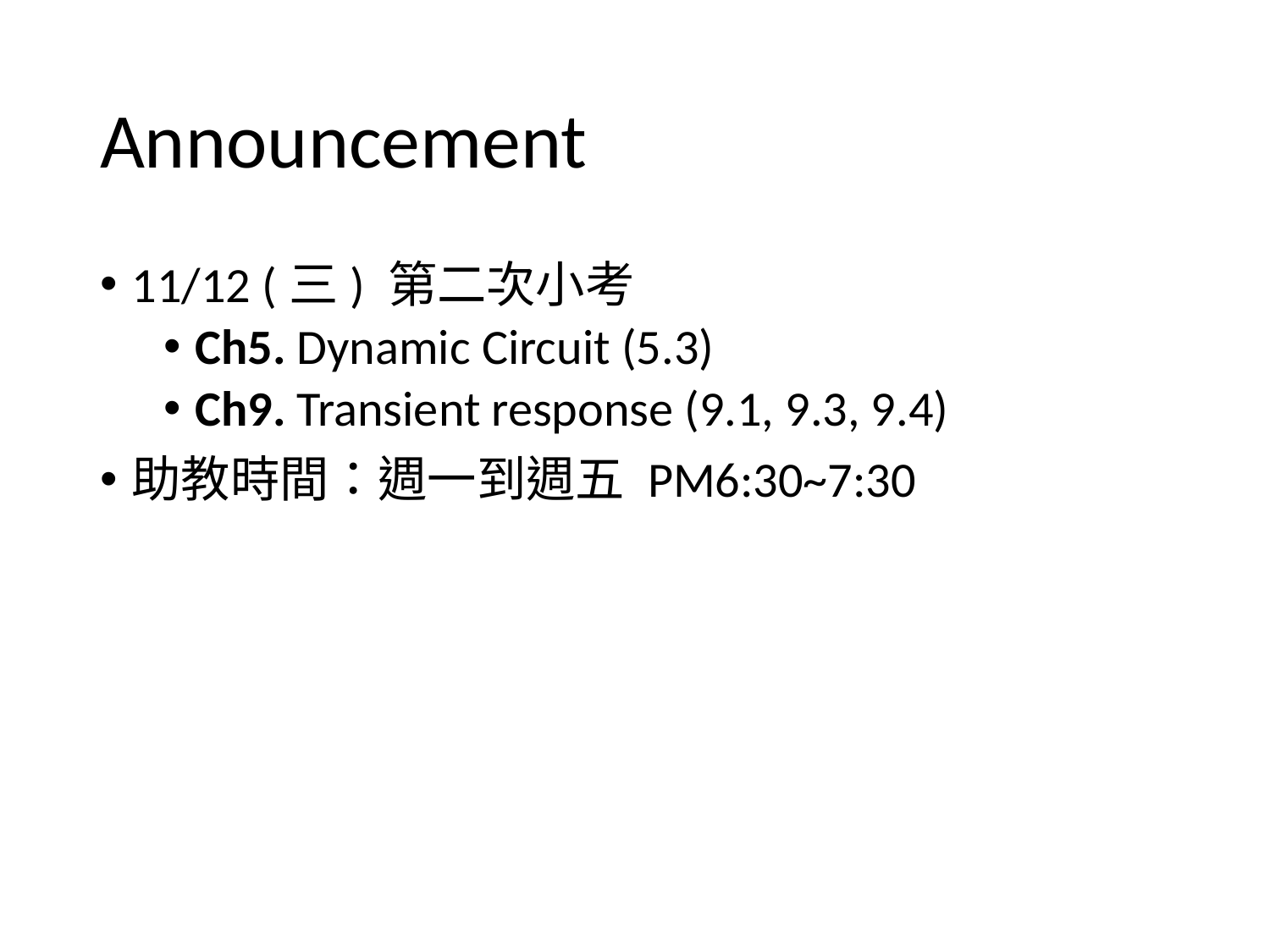

# Announcement
11/12 (三) 第二次小考
Ch5. Dynamic Circuit (5.3)
Ch9. Transient response (9.1, 9.3, 9.4)
助教時間：週一到週五 PM6:30~7:30